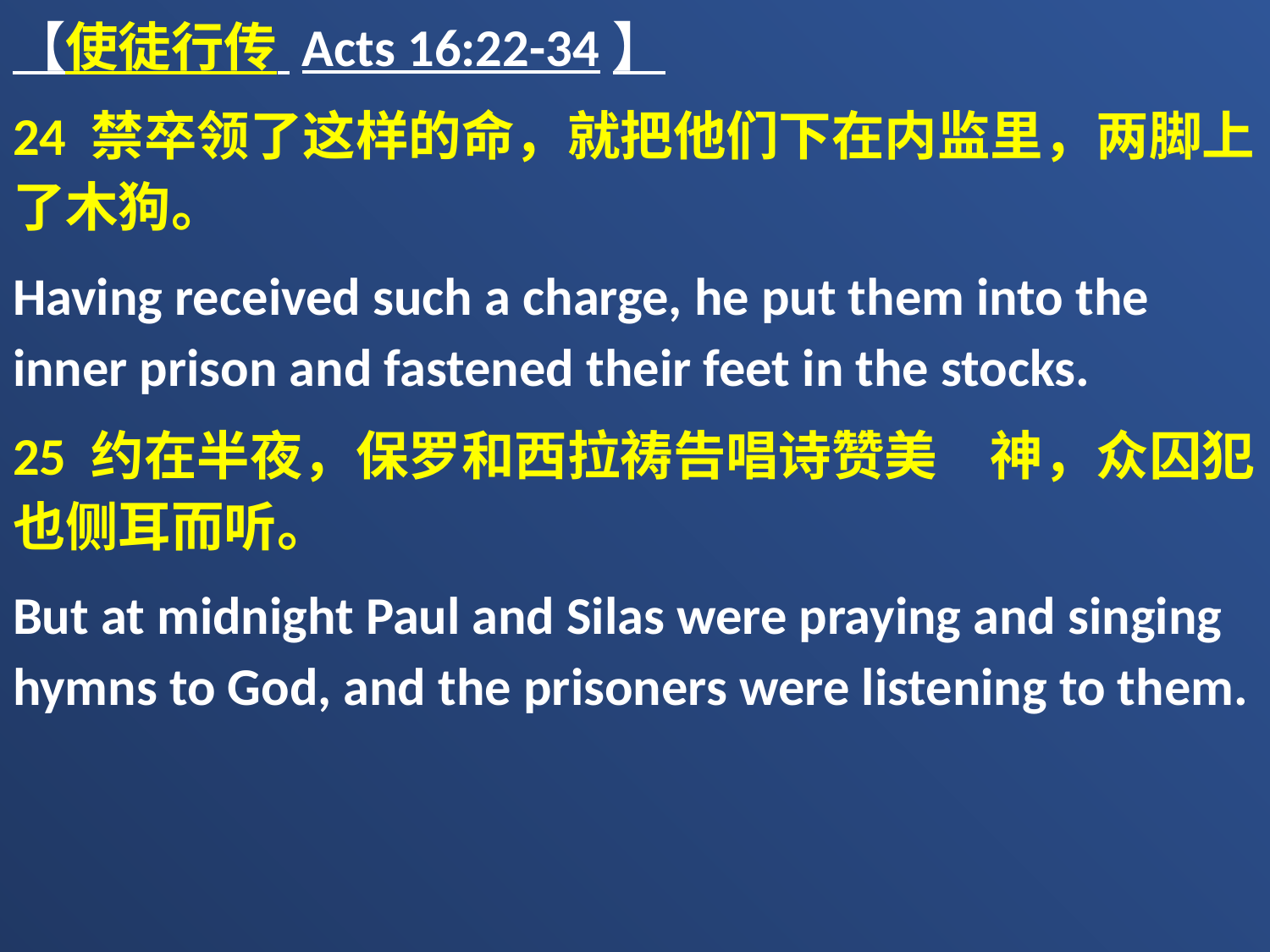

【使徒行传 Acts 16:22-34】
24 禁卒领了这样的命，就把他们下在内监里，两脚上了木狗。
Having received such a charge, he put them into the inner prison and fastened their feet in the stocks.
25 约在半夜，保罗和西拉祷告唱诗赞美　神，众囚犯也侧耳而听。
But at midnight Paul and Silas were praying and singing hymns to God, and the prisoners were listening to them.